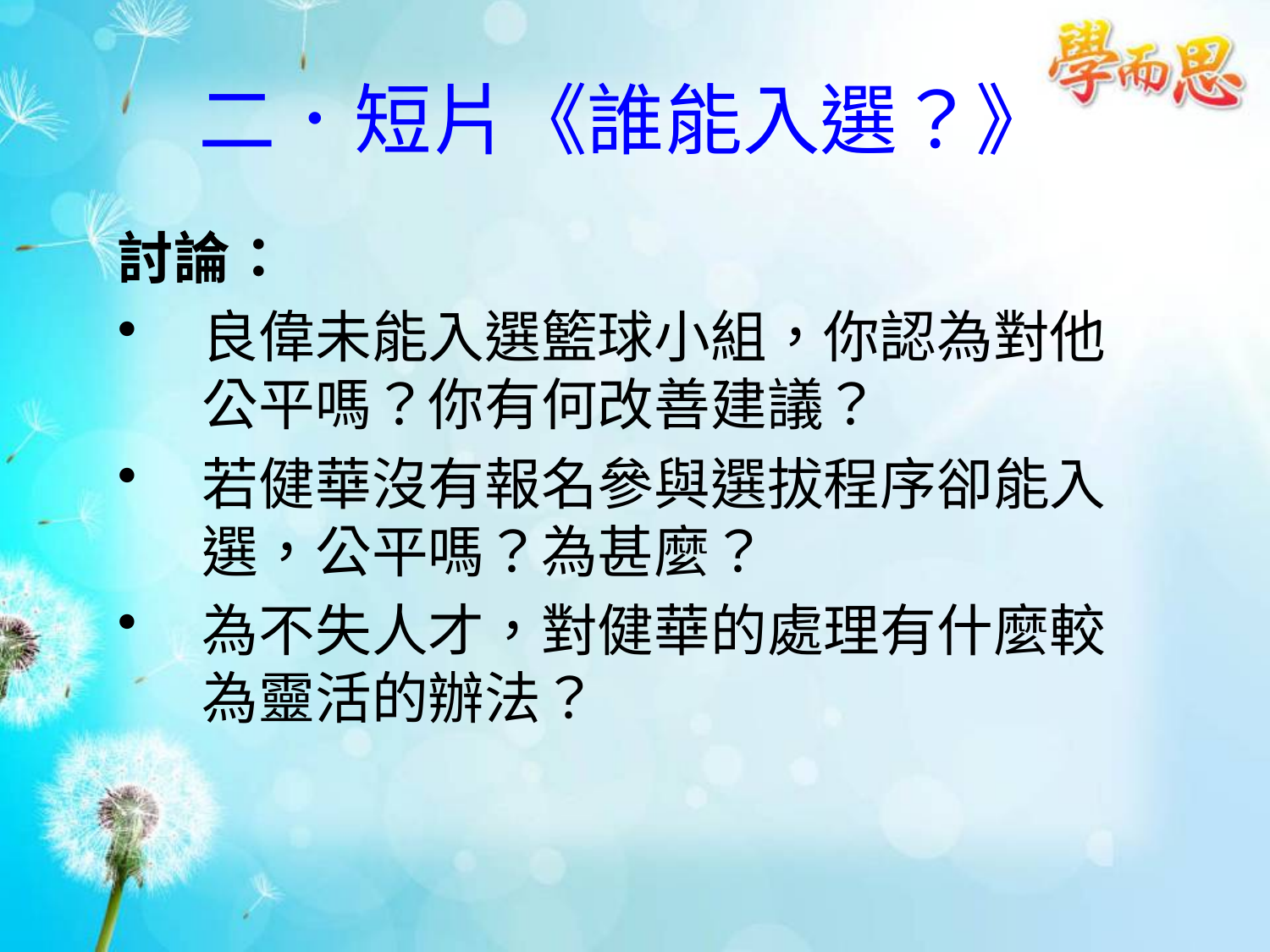

# 二．短片《誰能入選？》
討論：
良偉未能入選籃球小組，你認為對他公平嗎？你有何改善建議？
若健華沒有報名參與選拔程序卻能入選，公平嗎？為甚麼？
為不失人才，對健華的處理有什麼較為靈活的辦法？